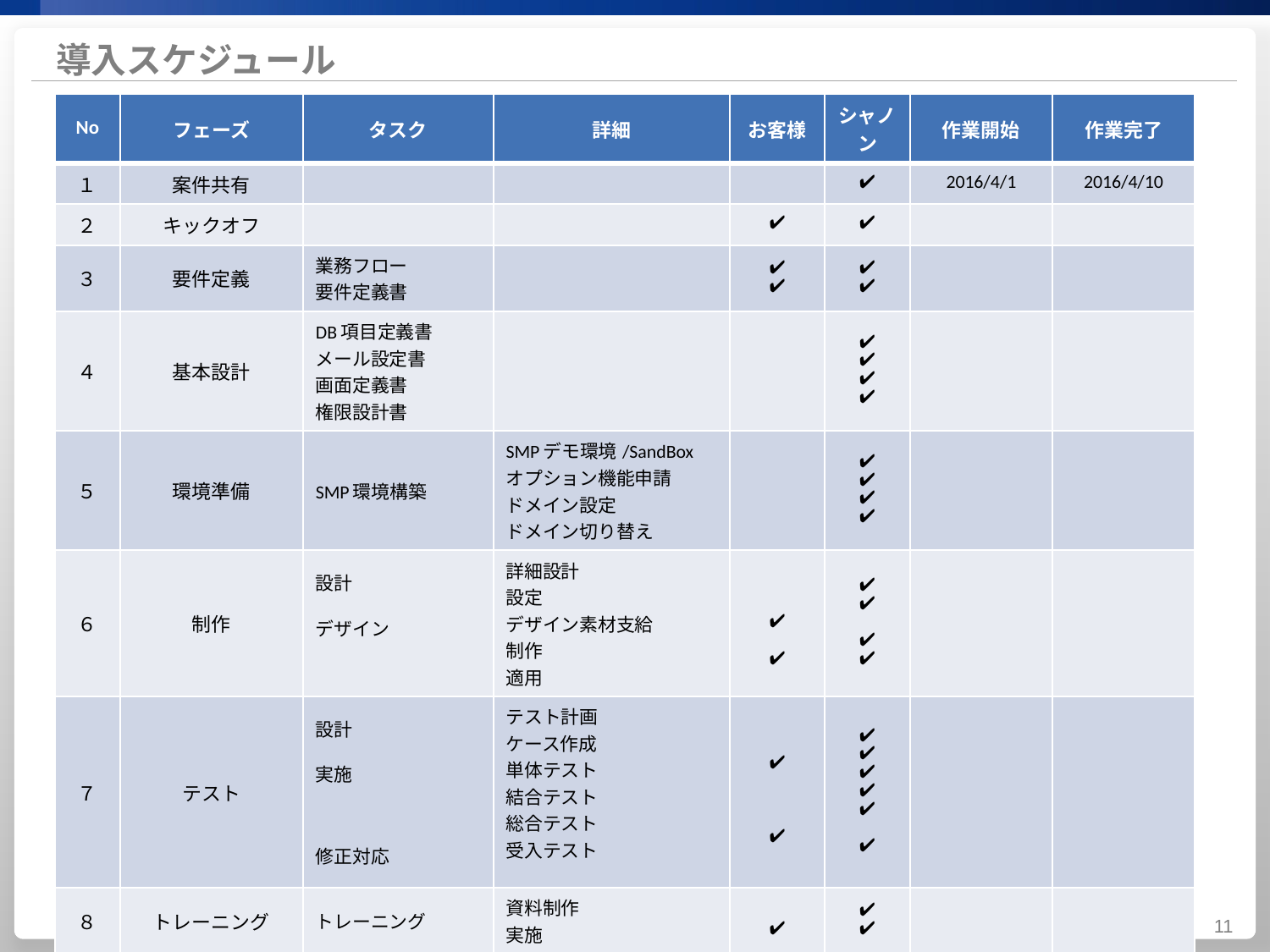

# 導入スケジュール
| No | フェーズ | タスク | 詳細 | お客様 | シャノン | 作業開始 | 作業完了 |
| --- | --- | --- | --- | --- | --- | --- | --- |
| １ | 案件共有 |  |  |  | ✔ | 2016/4/1 | 2016/4/10 |
| ２ | キックオフ |  |  | ✔ | ✔ |  |  |
| ３ | 要件定義 | 業務フロー 要件定義書 |  | ✔ ✔ | ✔ ✔ |  |  |
| ４ | 基本設計 | DB項目定義書 メール設定書 画面定義書 権限設計書 |  |  | ✔ ✔ ✔ ✔ |  |  |
| ５ | 環境準備 | SMP環境構築 | SMPデモ環境/SandBox オプション機能申請 ドメイン設定 ドメイン切り替え |  | ✔ ✔ ✔ ✔ |  |  |
| ６ | 制作 | 設計 デザイン | 詳細設計 設定 デザイン素材支給 制作 適用 | ✔ ✔ | ✔ ✔ ✔ ✔ |  |  |
| ７ | テスト | 設計 実施 修正対応 | テスト計画 ケース作成 単体テスト 結合テスト 総合テスト 受入テスト | ✔ ✔ | ✔ ✔ ✔ ✔ ✔ ✔ |  |  |
| ８ | トレーニング | トレーニング | 資料制作 実施 | ✔ | ✔ ✔ |  |  |
| ９ | 本番リリース | 本番リリース | リリース計画 リリース実施 | ✔ | ✔ ✔ |  |  |
| １０ | 納品 | 納品 | 成果物提出 | ✔ | ✔ |  |  |
11